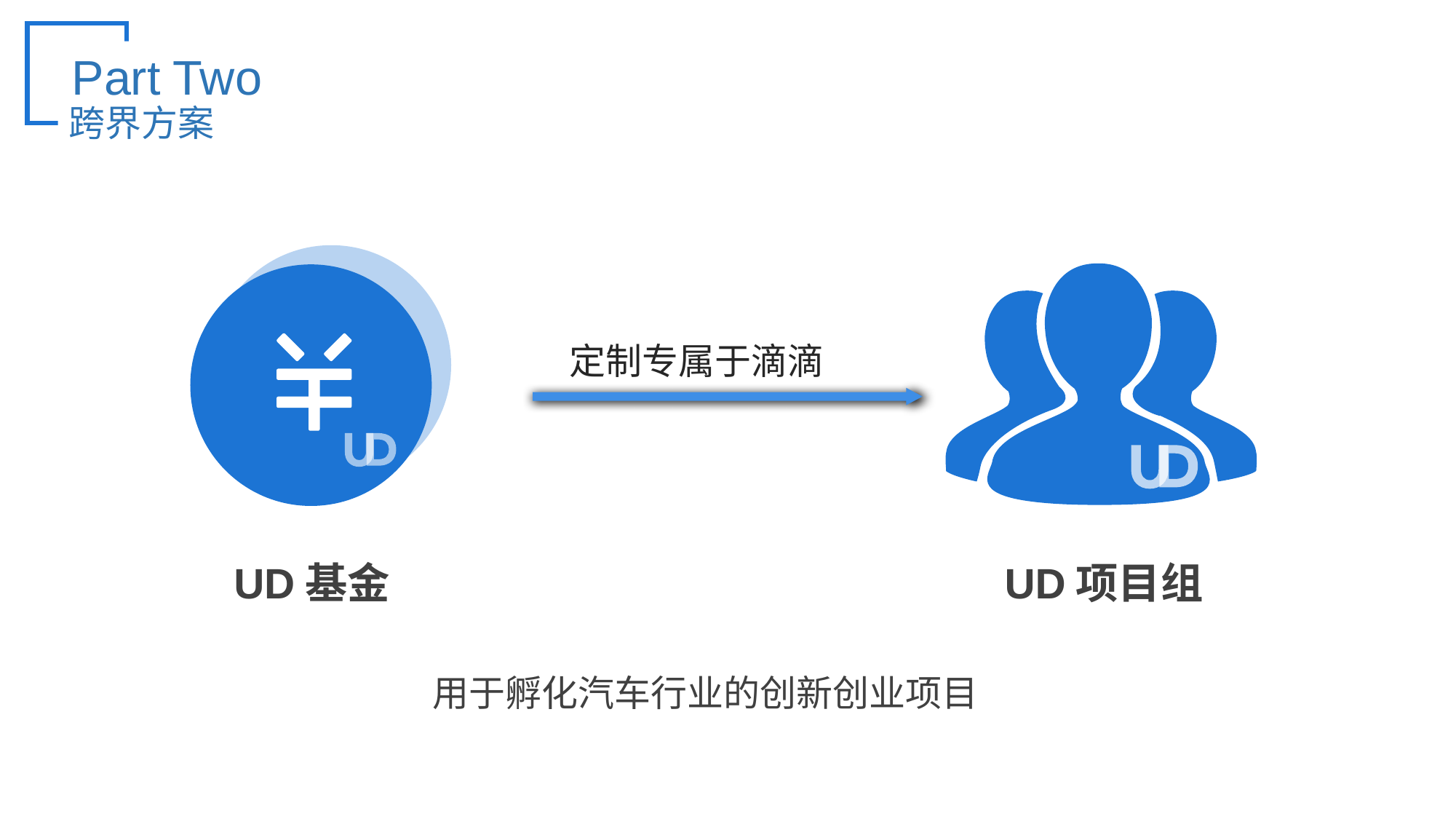

Part Two
跨界方案

定制专属于滴滴

UD基金
UD项目组
用于孵化汽车行业的创新创业项目